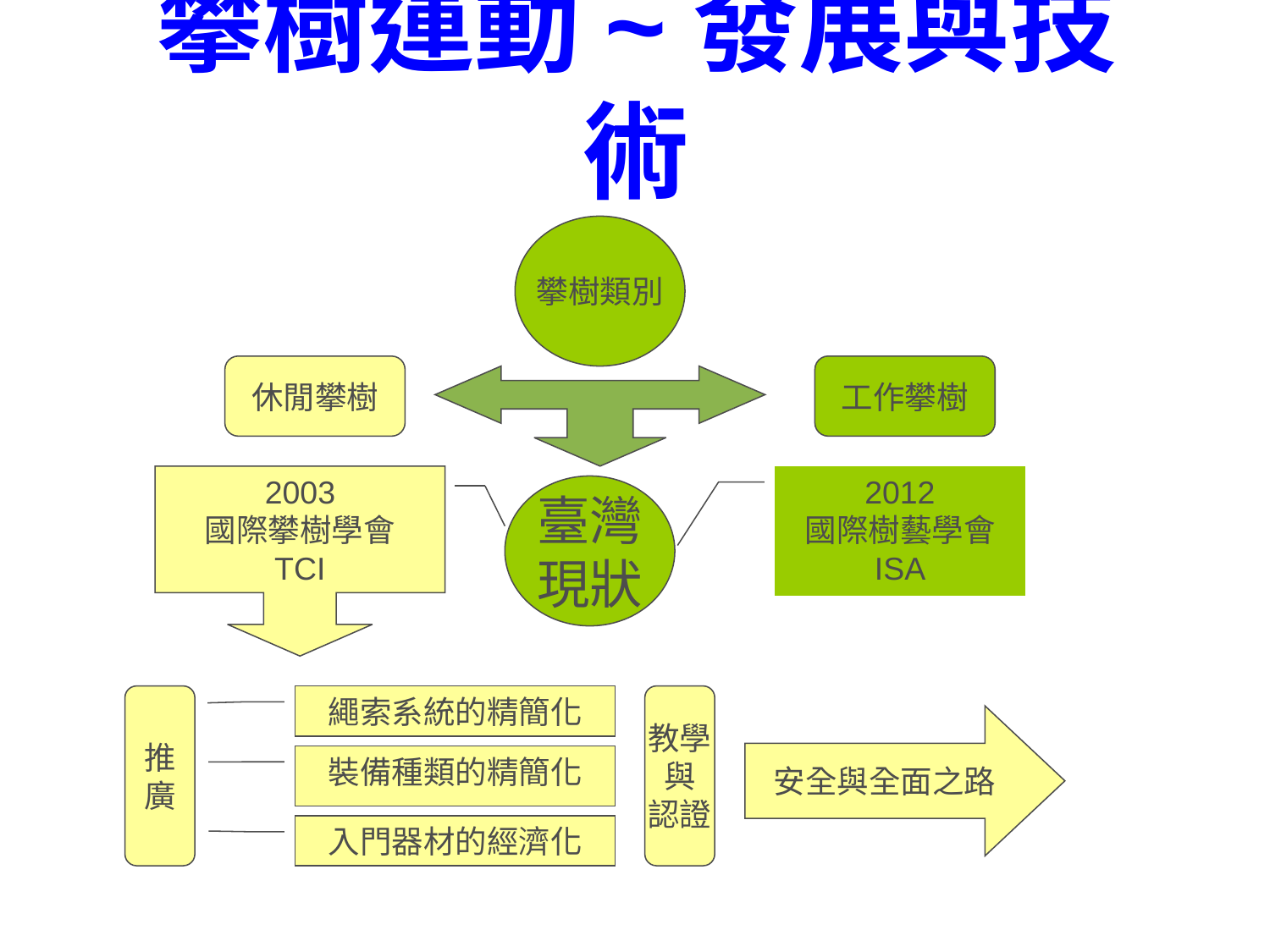

# 攀樹運動~發展與技術
攀樹類別
休閒攀樹
工作攀樹

2003
國際攀樹學會
TCI
2012
國際樹藝學會
ISA
臺灣
現狀
推
廣
繩索系統的精簡化
教學
與
認證
安全與全面之路
裝備種類的精簡化
入門器材的經濟化